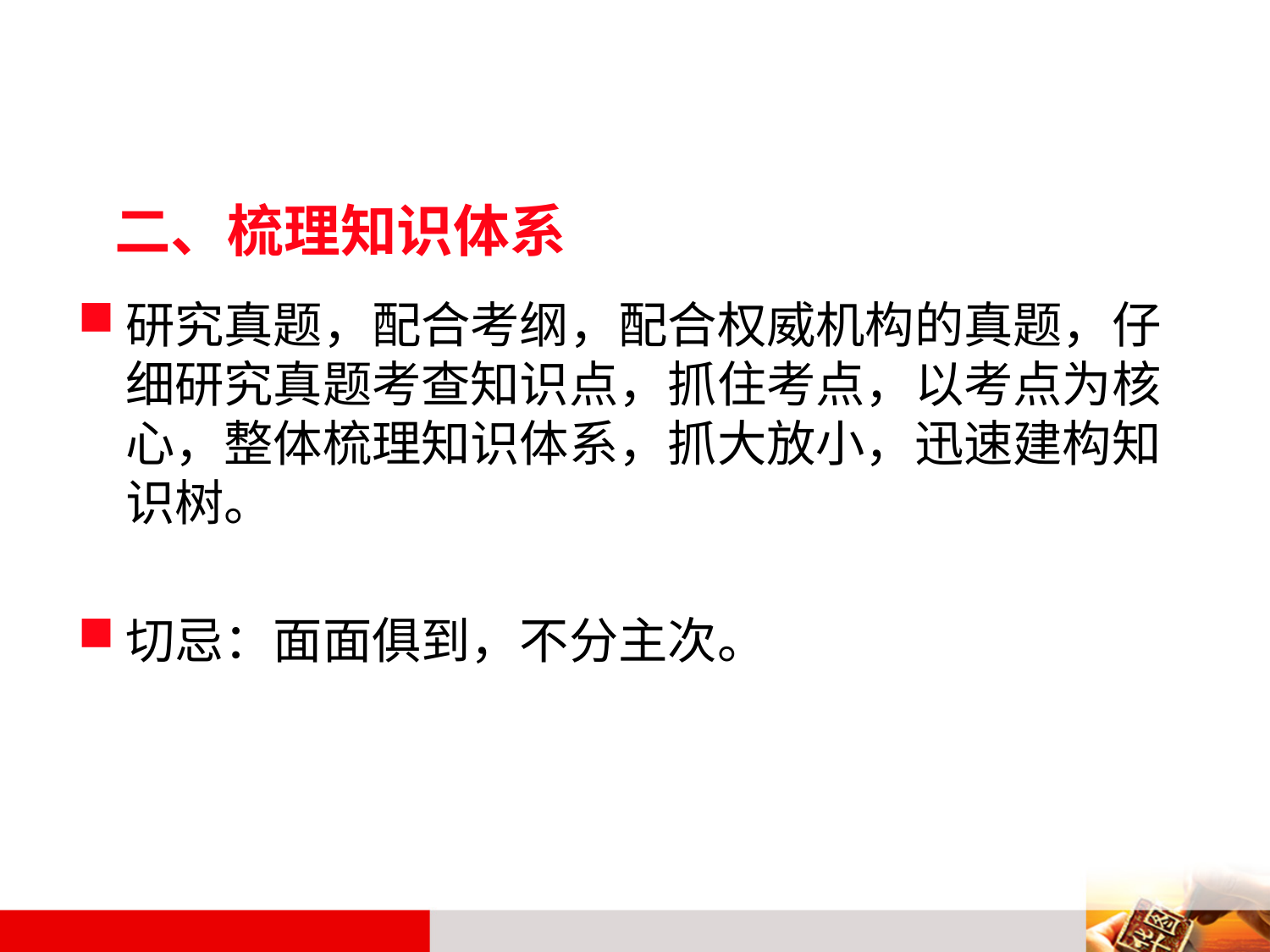

#
 二、梳理知识体系

研究真题，配合考纲，配合权威机构的真题，仔细研究真题考查知识点，抓住考点，以考点为核心，整体梳理知识体系，抓大放小，迅速建构知识树。

切忌：面面俱到，不分主次。